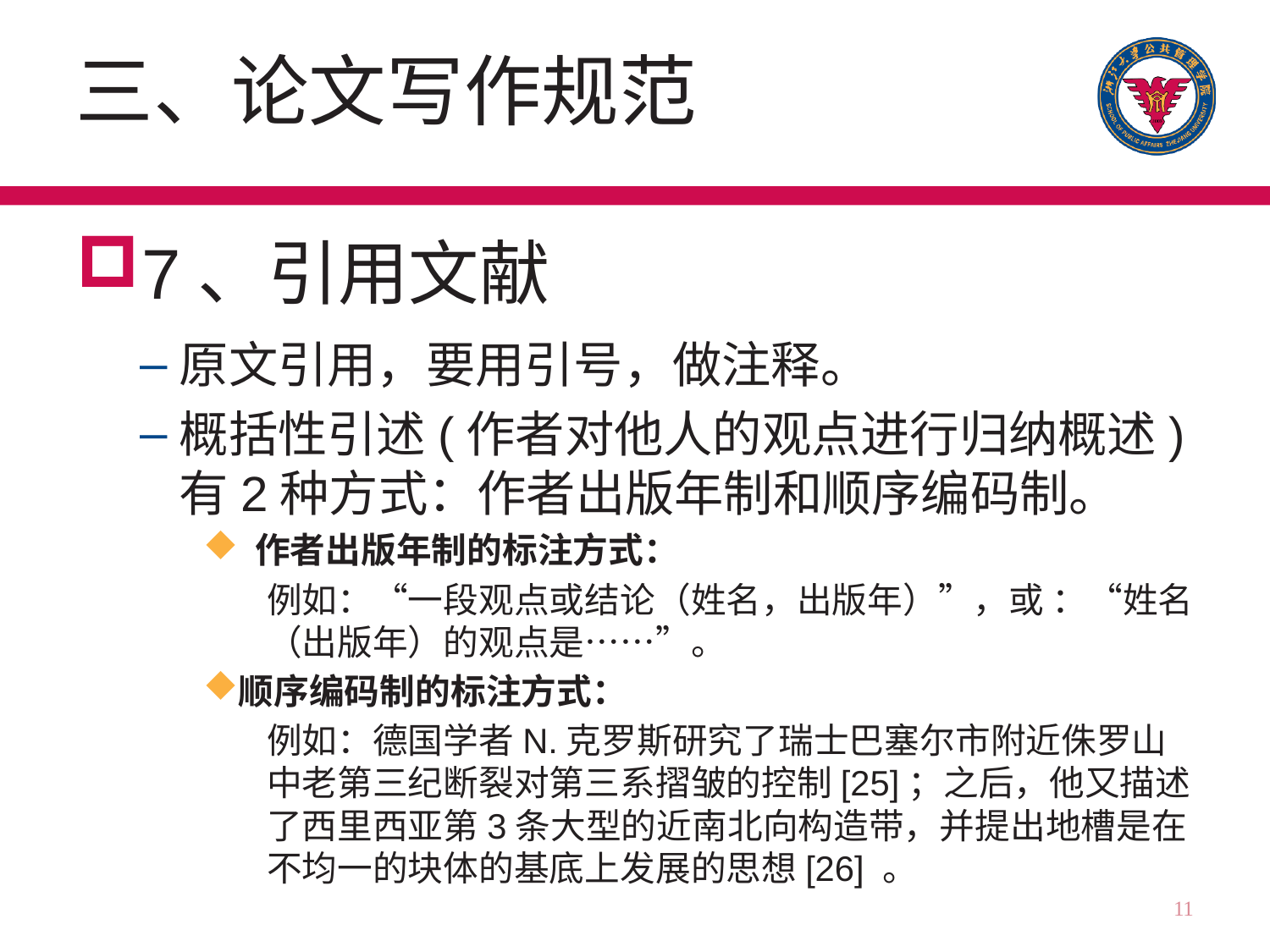

# 三、论文写作规范
7、引用文献
原文引用，要用引号，做注释。
概括性引述(作者对他人的观点进行归纳概述)有2种方式：作者出版年制和顺序编码制。
 作者出版年制的标注方式：
例如：“一段观点或结论（姓名，出版年）”，或 ：“姓名（出版年）的观点是……”。
顺序编码制的标注方式：
例如：德国学者N.克罗斯研究了瑞士巴塞尔市附近侏罗山中老第三纪断裂对第三系摺皱的控制[25]；之后，他又描述了西里西亚第3条大型的近南北向构造带，并提出地槽是在不均一的块体的基底上发展的思想[26] 。

11